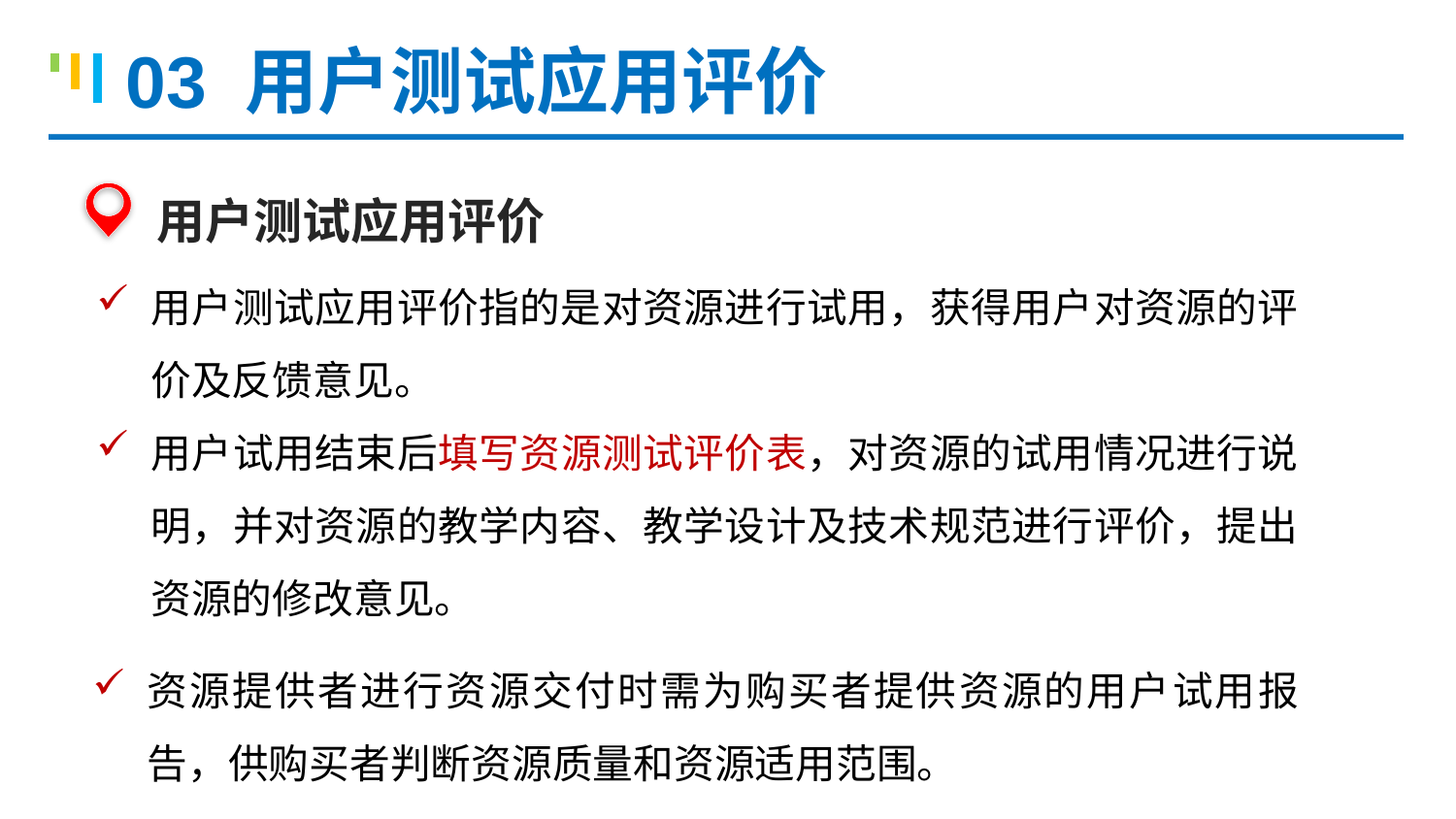

03 用户测试应用评价

  用户测试应用评价

用户测试应用评价指的是对资源进行试用，获得用户对资源的评价及反馈意见。
用户试用结束后填写资源测试评价表，对资源的试用情况进行说明，并对资源的教学内容、教学设计及技术规范进行评价，提出资源的修改意见。
资源提供者进行资源交付时需为购买者提供资源的用户试用报告，供购买者判断资源质量和资源适用范围。